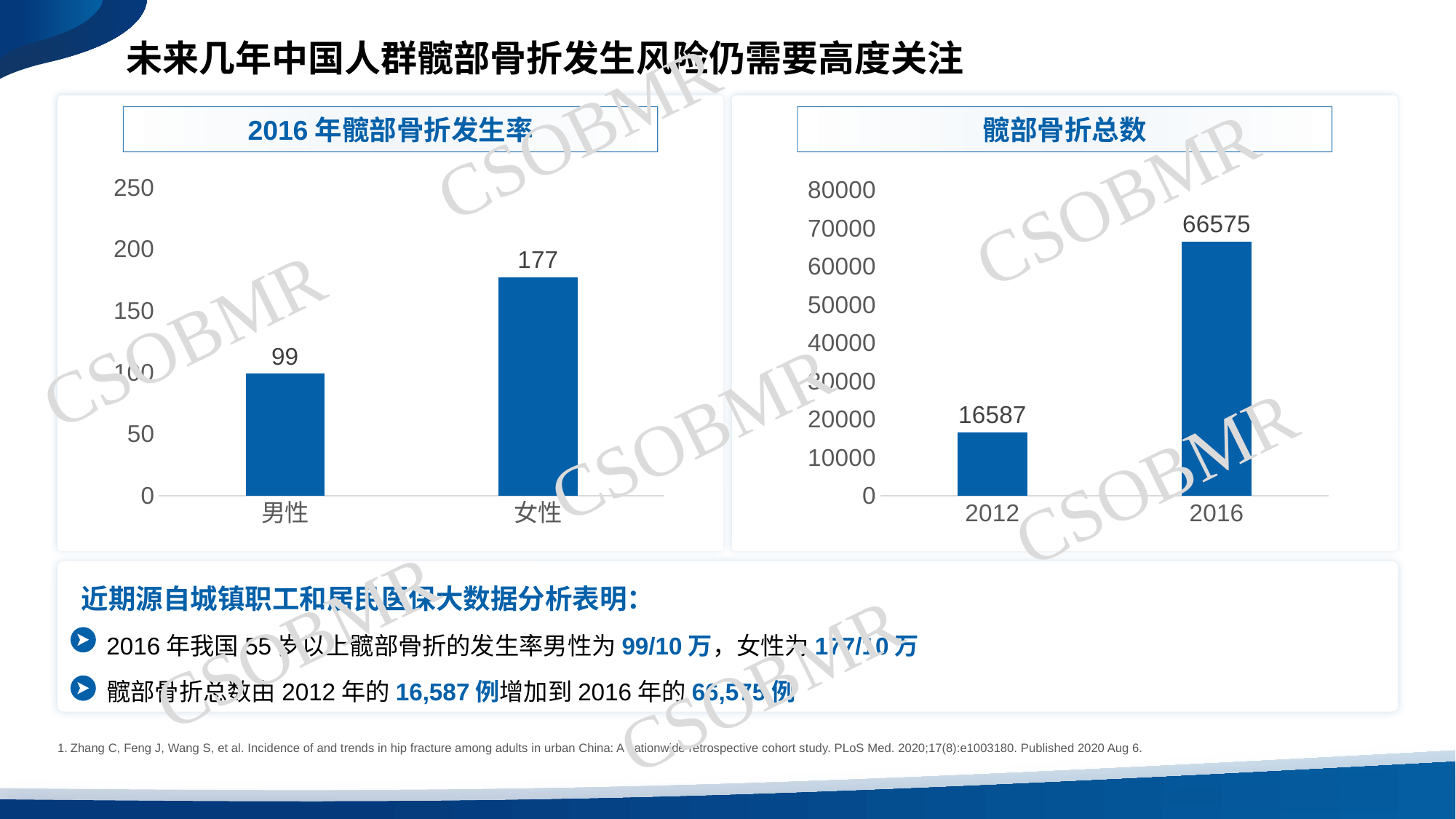

未来几年中国人群髋部骨折发生风险仍需要高度关注
CSOBMR

2016年髋部骨折发生率

髋部骨折总数
CSOBMR

### Chart

| Category | 髋部骨折 |
|---|---|
| 男性 | 99.0 |
| 女性 | 177.0 |

### Chart

| Category | 髋部骨折 |
|---|---|
| 2012 | 16587.0 |
| 2016 | 66575.0 |
CSOBMR
CSOBMR
CSOBMR

近期源自城镇职工和居民医保大数据分析表明：
CSOBMR
2016年我国55岁以上髋部骨折的发生率男性为99/10万，女性为177/10万

CSOBMR
髋部骨折总数由2012年的16,587例增加到2016年的66,575例

Zhang C, Feng J, Wang S, et al. Incidence of and trends in hip fracture among adults in urban China: A nationwide retrospective cohort study. PLoS Med. 2020;17(8):e1003180. Published 2020 Aug 6.